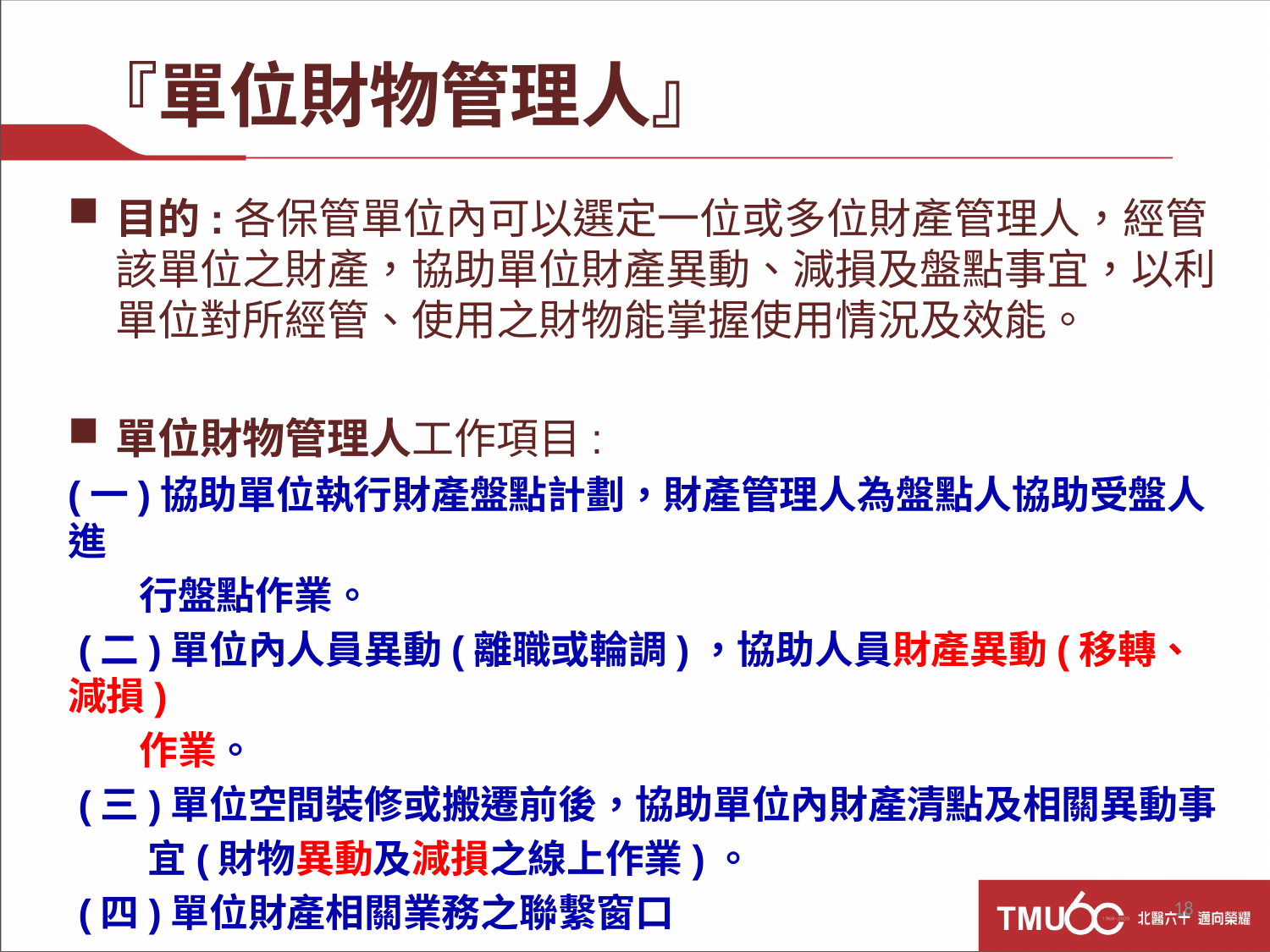

『單位財物管理人』
目的:各保管單位內可以選定一位或多位財產管理人，經管該單位之財產，協助單位財產異動、減損及盤點事宜，以利單位對所經管、使用之財物能掌握使用情況及效能。

單位財物管理人工作項目:
(一)協助單位執行財產盤點計劃，財產管理人為盤點人協助受盤人進
       行盤點作業。
 (二)單位內人員異動(離職或輪調)，協助人員財產異動(移轉、減損)
       作業。
 (三)單位空間裝修或搬遷前後，協助單位內財產清點及相關異動事
        宜(財物異動及減損之線上作業)。
 (四)單位財產相關業務之聯繫窗口
18